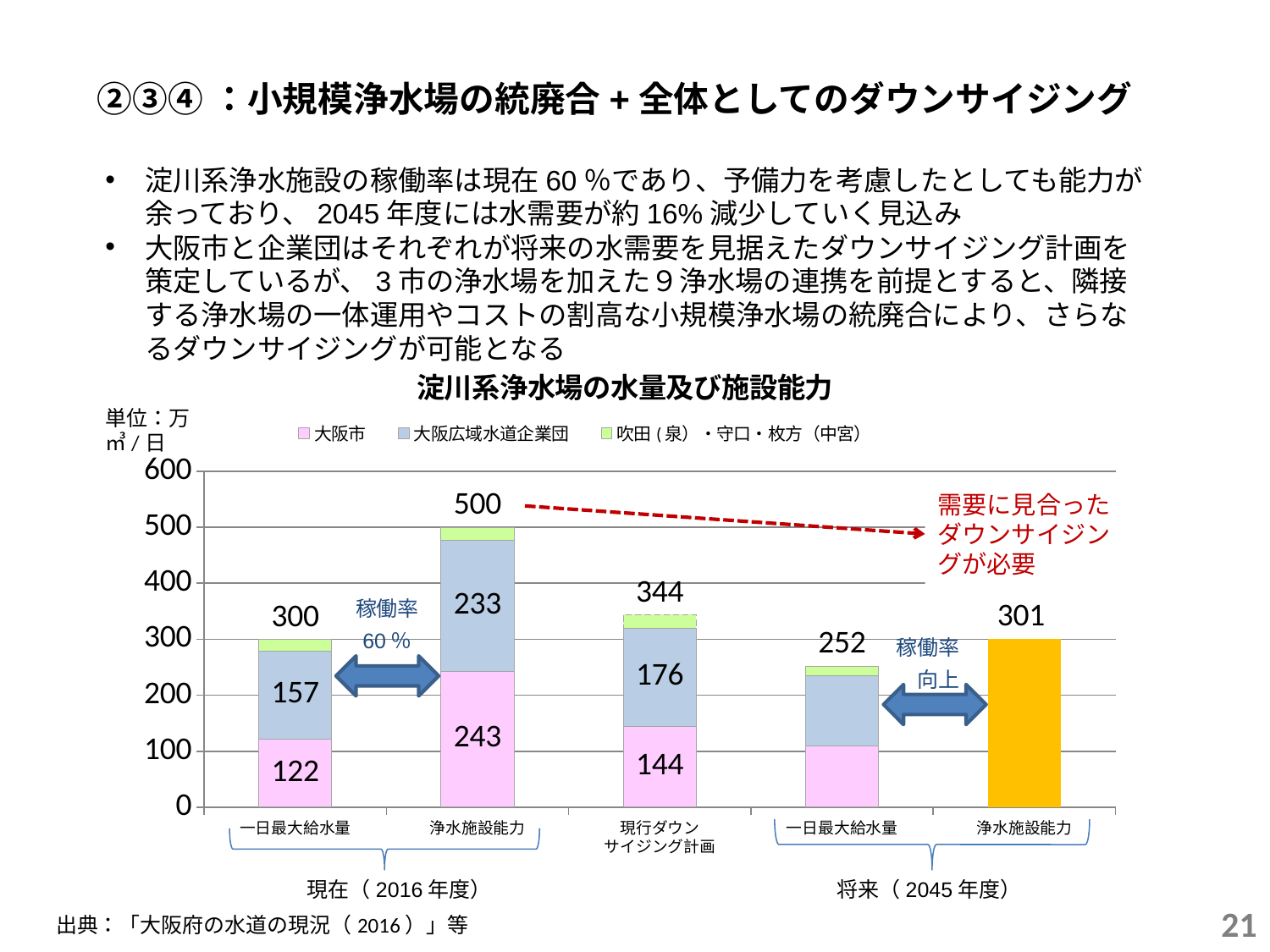

②③④：小規模浄水場の統廃合+全体としてのダウンサイジング
淀川系浄水施設の稼働率は現在60％であり、予備力を考慮したとしても能力が余っており、2045年度には水需要が約16%減少していく見込み
大阪市と企業団はそれぞれが将来の水需要を見据えたダウンサイジング計画を策定しているが、3市の浄水場を加えた９浄水場の連携を前提とすると、隣接する浄水場の一体運用やコストの割高な小規模浄水場の統廃合により、さらなるダウンサイジングが可能となる

### Chart: 淀川系浄水場の水量及び施設能力

| Category | 大阪市 | 大阪広域水道企業団 | 吹田(泉）・守口・枚方（中宮） | 列1 |
|---|---|---|---|---|
| 一日最大給水量 | 122.0 | 157.0 | 21.0 | 300.0 |
| 浄水施設能力 | 243.0 | 233.0 | 24.0 | 500.0 |
| 現行ダウン
サイジング計画 | 144.0 | 176.0 | 24.0 | 344.0 |
| 一日最大給水量 | 109.0 | 126.0 | 17.0 | 252.0 |
| 浄水施設能力 | 164.7 | 123.3 | 12.7 | 300.7 |

単位：万㎥/日
需要に見合ったダウンサイジングが必要

現在（2016年度）
将来（2045年度）

21
出典：「大阪府の水道の現況（2016）」等